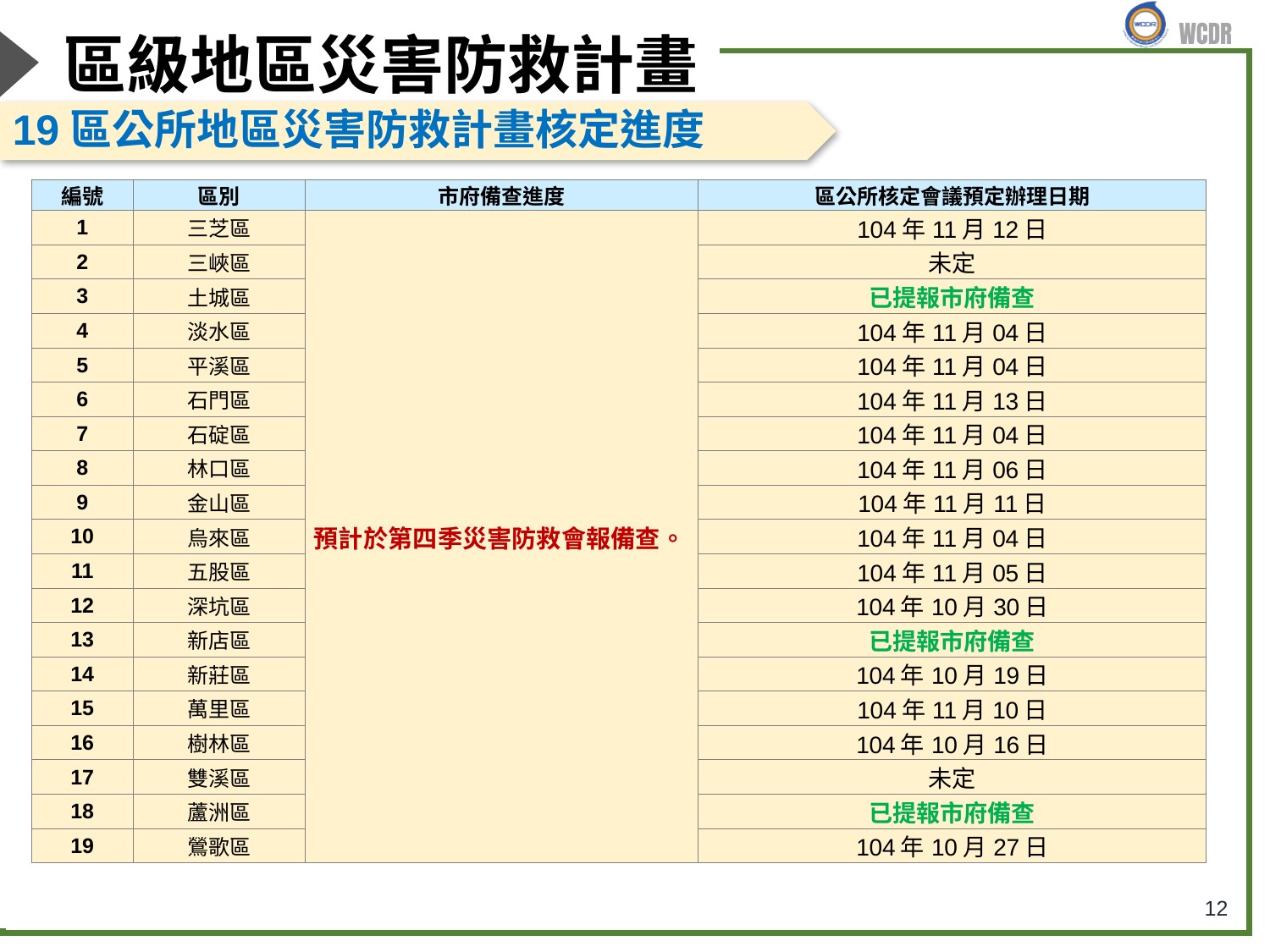

# 區級地區災害防救計畫
19區公所地區災害防救計畫核定進度
| 編號 | 區別 | 市府備查進度 | 區公所核定會議預定辦理日期 |
| --- | --- | --- | --- |
| 1 | 三芝區 | 預計於第四季災害防救會報備查。 | 104年11月12日 |
| 2 | 三峽區 |  | 未定 |
| 3 | 土城區 |  | 已提報市府備查 |
| 4 | 淡水區 |  | 104年11月04日 |
| 5 | 平溪區 |  | 104年11月04日 |
| 6 | 石門區 |  | 104年11月13日 |
| 7 | 石碇區 |  | 104年11月04日 |
| 8 | 林口區 |  | 104年11月06日 |
| 9 | 金山區 |  | 104年11月11日 |
| 10 | 烏來區 |  | 104年11月04日 |
| 11 | 五股區 |  | 104年11月05日 |
| 12 | 深坑區 |  | 104年10月30日 |
| 13 | 新店區 |  | 已提報市府備查 |
| 14 | 新莊區 |  | 104年10月19日 |
| 15 | 萬里區 |  | 104年11月10日 |
| 16 | 樹林區 |  | 104年10月16日 |
| 17 | 雙溪區 |  | 未定 |
| 18 | 蘆洲區 |  | 已提報市府備查 |
| 19 | 鶯歌區 |  | 104年10月27日 |
12